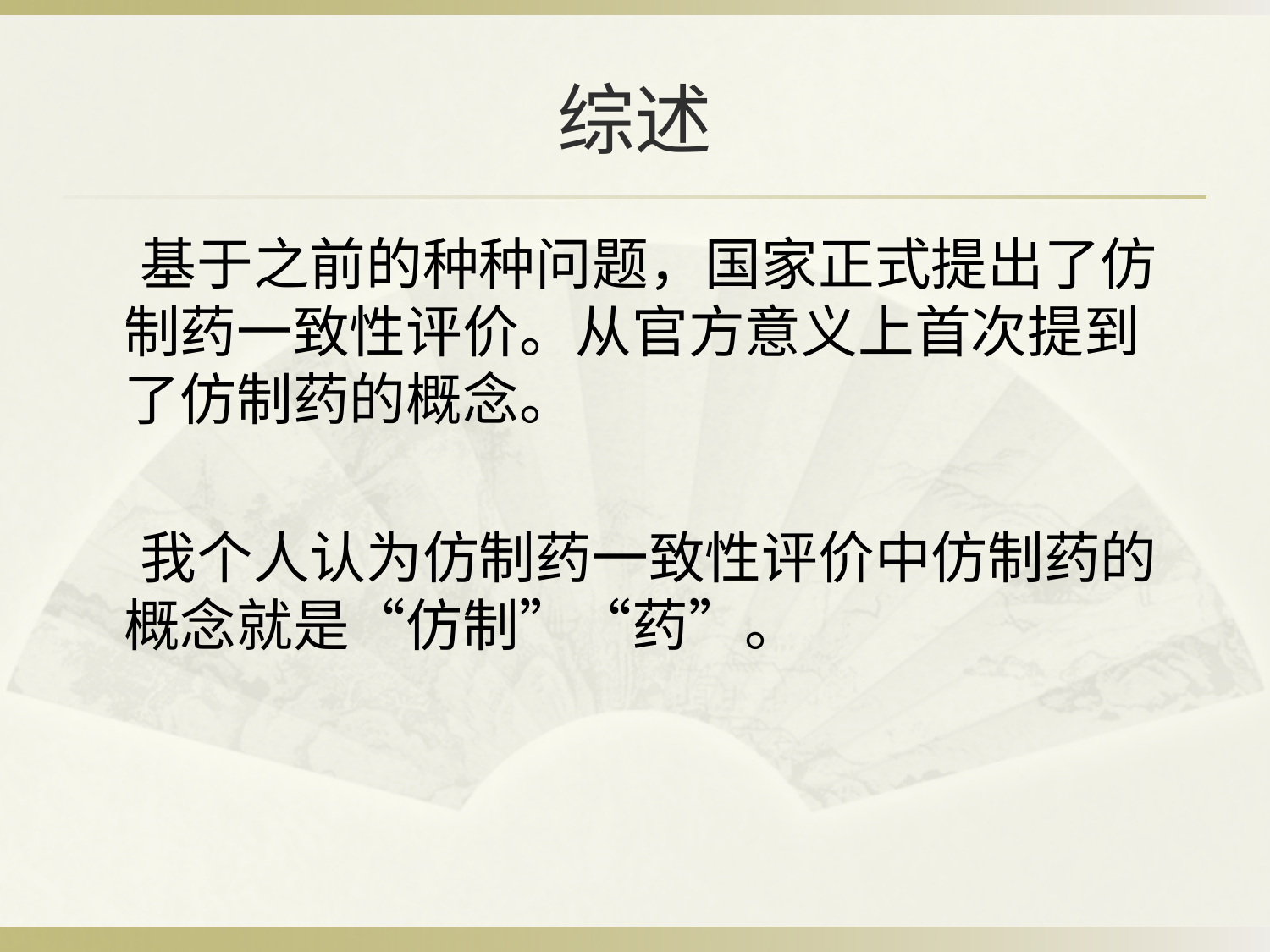

# 综述
    基于之前的种种问题，国家正式提出了仿制药一致性评价。从官方意义上首次提到了仿制药的概念。

    我个人认为仿制药一致性评价中仿制药的概念就是“仿制”“药”。